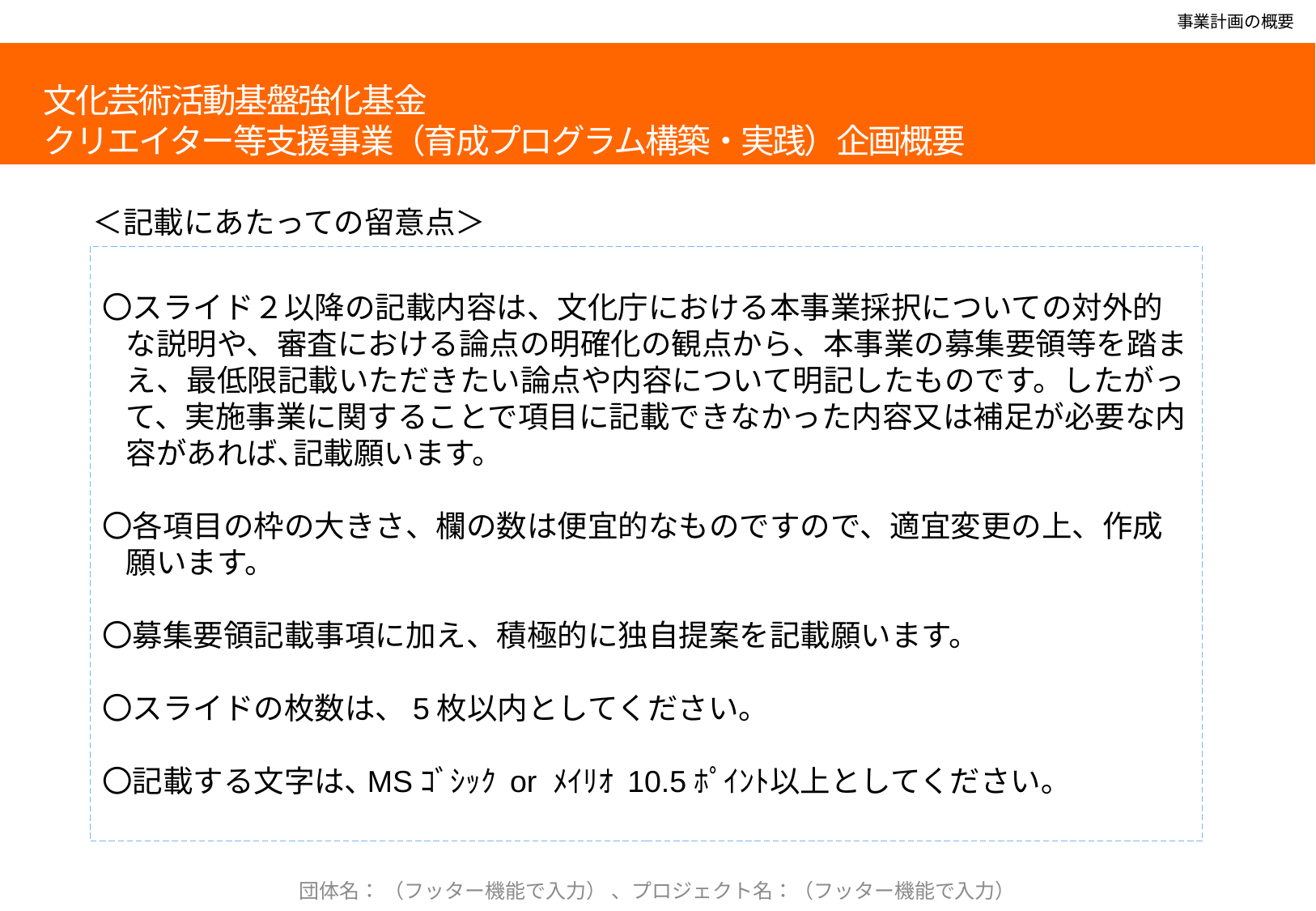

令和２年度「就職・転職支援のための大学リカレント教育推進事業（就職・転職支援のためのリカレント教育プログラムの開発・実施）」企画提案書（a：求職支援）(P1)
事業計画の概要

　文化芸術活動基盤強化基金
　クリエイター等支援事業（育成プログラム構築・実践）企画概要
＜記載にあたっての留意点＞

〇スライド２以降の記載内容は、文化庁における本事業採択についての対外的な説明や、審査における論点の明確化の観点から、本事業の募集要領等を踏まえ、最低限記載いただきたい論点や内容について明記したものです。したがって、実施事業に関することで項目に記載できなかった内容又は補足が必要な内容があれば､記載願います。

〇各項目の枠の大きさ、欄の数は便宜的なものですので、適宜変更の上、作成願います。

〇募集要領記載事項に加え、積極的に独自提案を記載願います。

〇スライドの枚数は、5枚以内としてください。

〇記載する文字は､MSｺﾞｼｯｸ or ﾒｲﾘｵ 10.5ﾎﾟｲﾝﾄ以上としてください｡

←フッターを以後のページ全てに必ず記入
団体名： （フッター機能で入力） 、プロジェクト名：（フッター機能で入力）